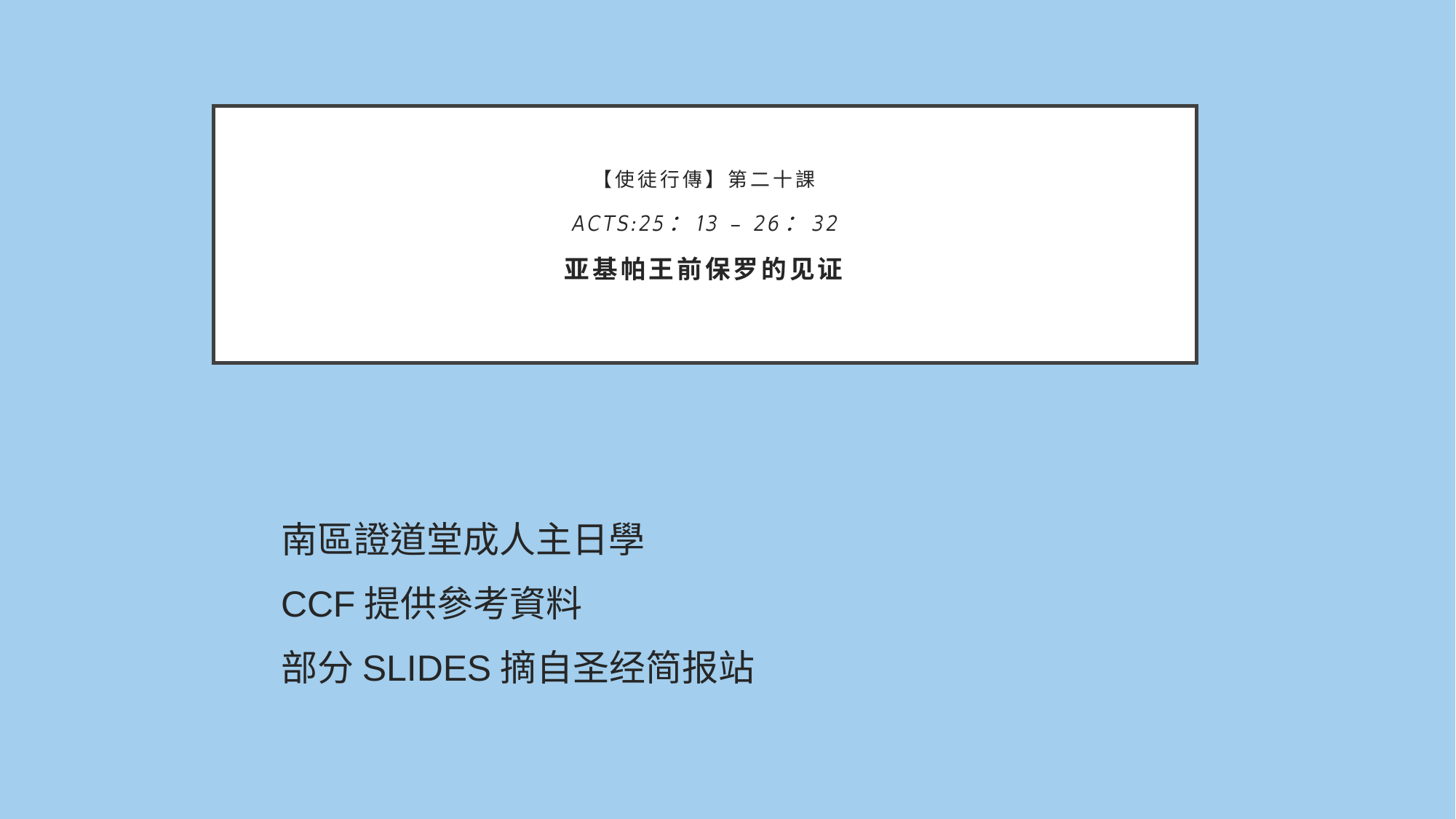

# 【使徒行傳】第二十課 Acts:25：13 – 26：32 亚基帕王前保罗的见证
南區證道堂成人主日學
CCF提供參考資料
部分SLIDES摘自圣经简报站